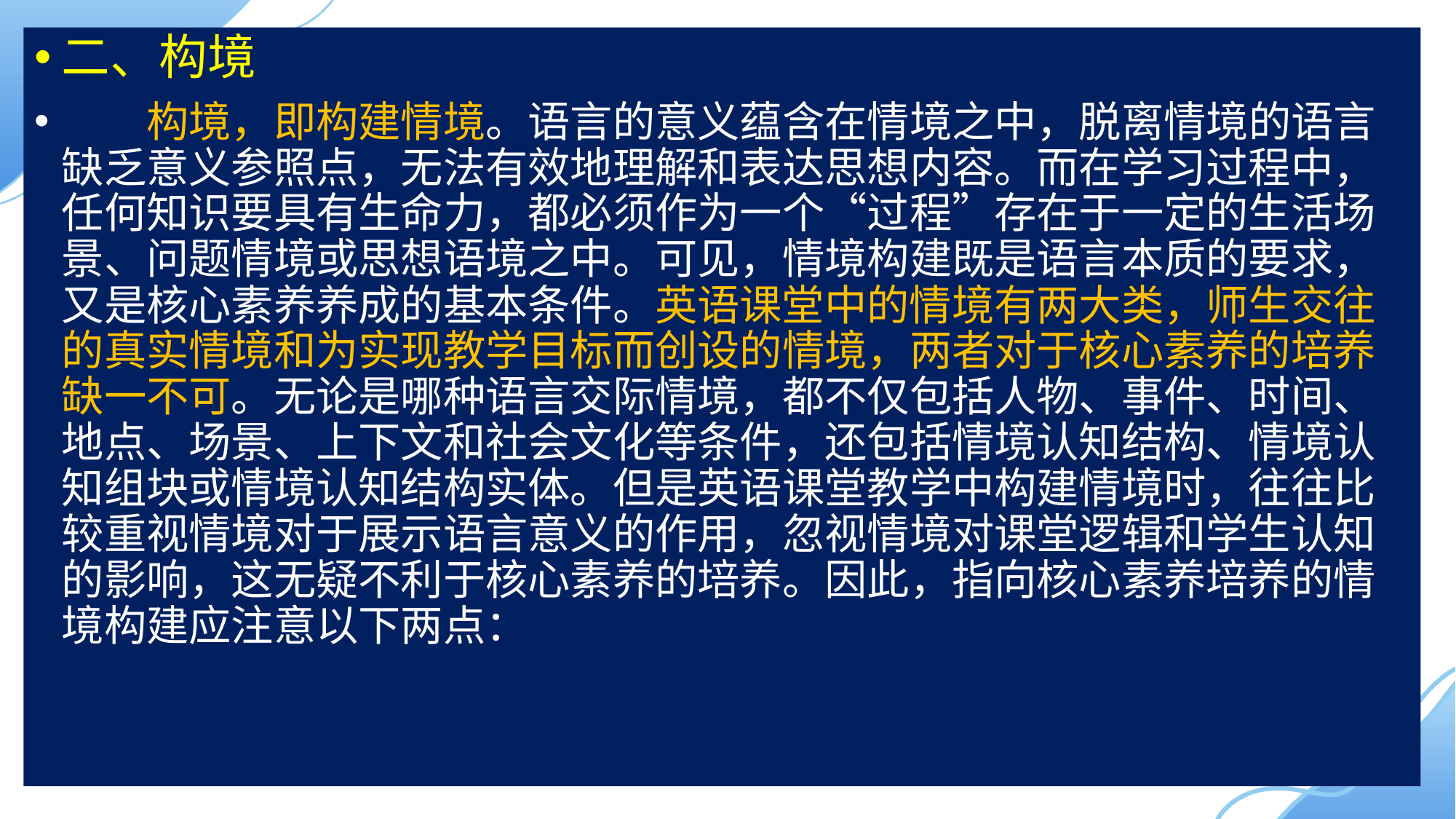

二、构境
　　构境，即构建情境。语言的意义蕴含在情境之中，脱离情境的语言缺乏意义参照点，无法有效地理解和表达思想内容。而在学习过程中，任何知识要具有生命力，都必须作为一个“过程”存在于一定的生活场景、问题情境或思想语境之中。可见，情境构建既是语言本质的要求，又是核心素养养成的基本条件。英语课堂中的情境有两大类，师生交往的真实情境和为实现教学目标而创设的情境，两者对于核心素养的培养缺一不可。无论是哪种语言交际情境，都不仅包括人物、事件、时间、地点、场景、上下文和社会文化等条件，还包括情境认知结构、情境认知组块或情境认知结构实体。但是英语课堂教学中构建情境时，往往比较重视情境对于展示语言意义的作用，忽视情境对课堂逻辑和学生认知的影响，这无疑不利于核心素养的培养。因此，指向核心素养培养的情境构建应注意以下两点：